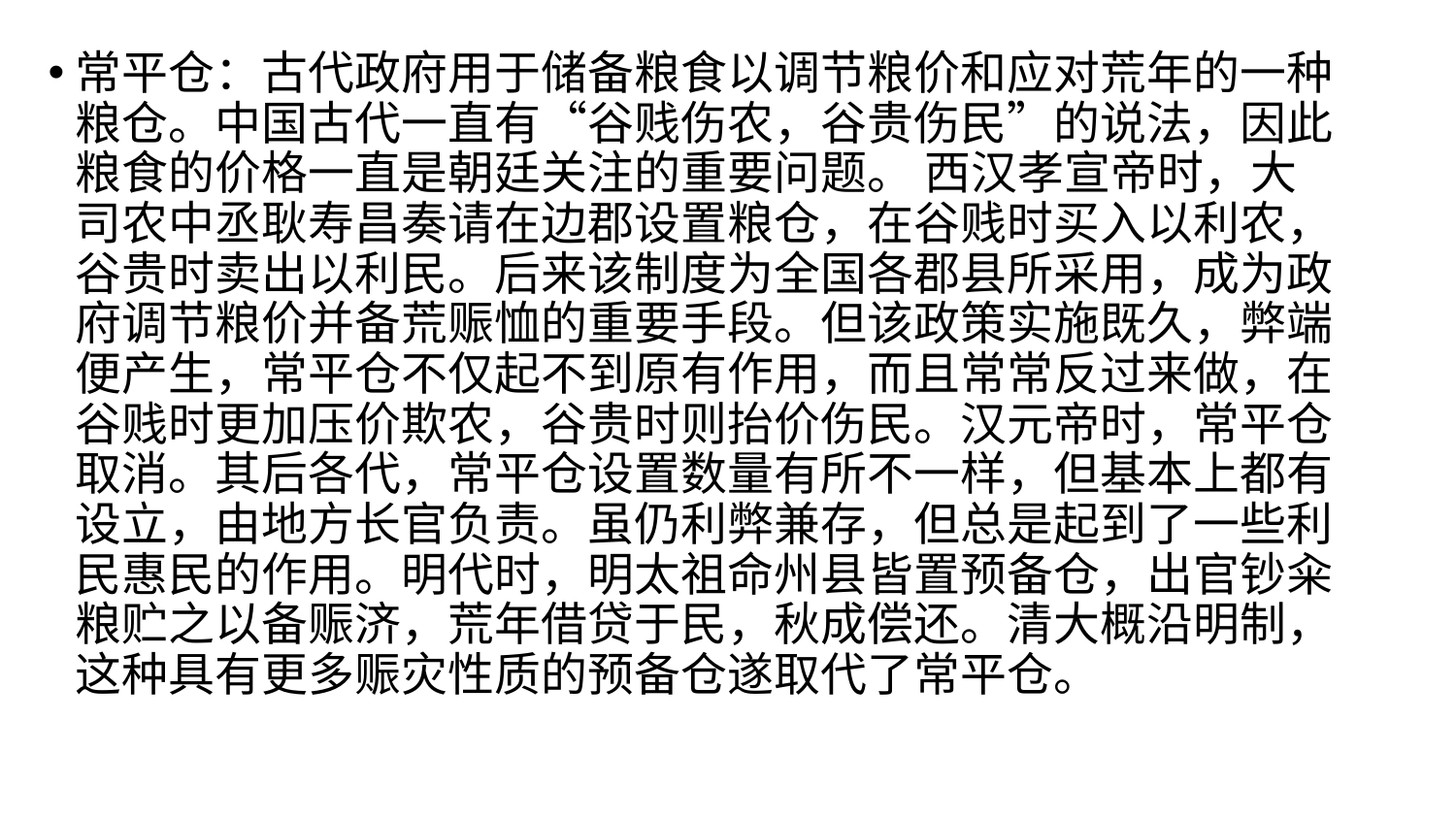

常平仓：古代政府用于储备粮食以调节粮价和应对荒年的一种粮仓。中国古代一直有“谷贱伤农，谷贵伤民”的说法，因此粮食的价格一直是朝廷关注的重要问题。 西汉孝宣帝时，大司农中丞耿寿昌奏请在边郡设置粮仓，在谷贱时买入以利农，谷贵时卖出以利民。后来该制度为全国各郡县所采用，成为政府调节粮价并备荒赈恤的重要手段。但该政策实施既久，弊端便产生，常平仓不仅起不到原有作用，而且常常反过来做，在谷贱时更加压价欺农，谷贵时则抬价伤民。汉元帝时，常平仓取消。其后各代，常平仓设置数量有所不一样，但基本上都有设立，由地方长官负责。虽仍利弊兼存，但总是起到了一些利民惠民的作用。明代时，明太祖命州县皆置预备仓，出官钞籴粮贮之以备赈济，荒年借贷于民，秋成偿还。清大概沿明制，这种具有更多赈灾性质的预备仓遂取代了常平仓。